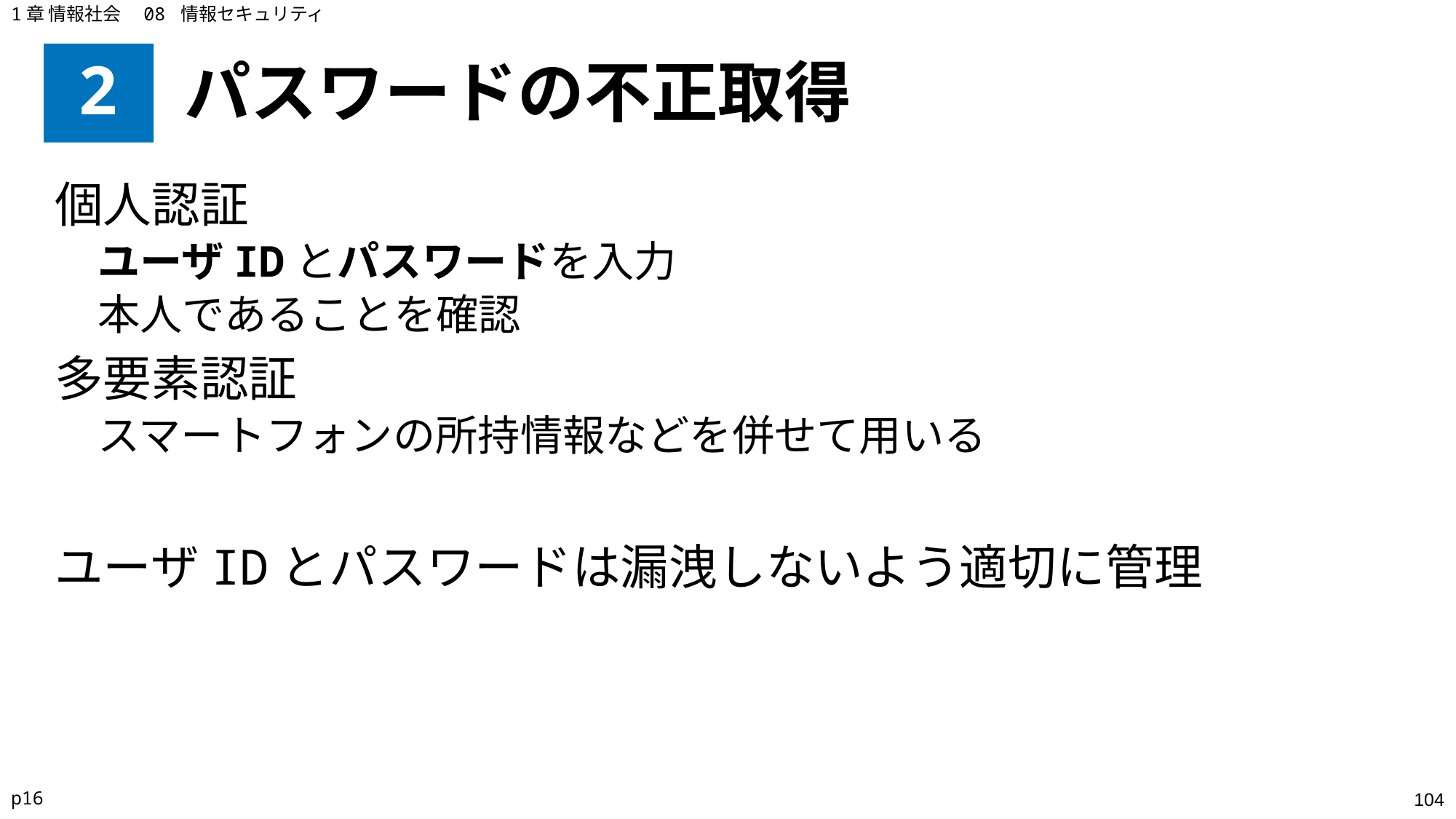

1章 情報社会　08 情報セキュリティ

# 2
パスワードの不正取得
個人認証
ユーザIDとパスワードを入力
本人であることを確認
多要素認証
スマートフォンの所持情報などを併せて用いる

ユーザIDとパスワードは漏洩しないよう適切に管理
p16
104